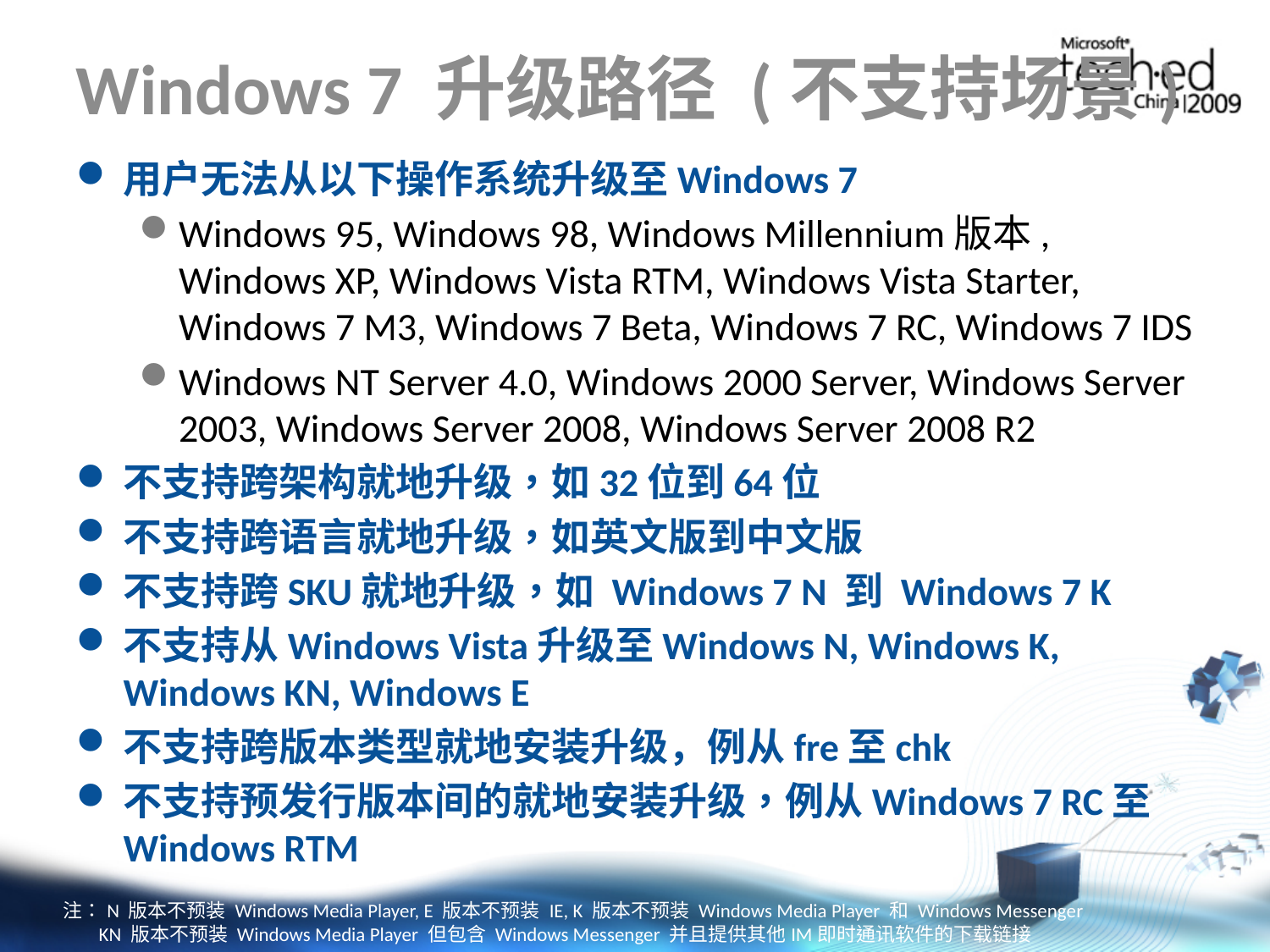

# Windows 7 升级路径 (不支持场景)
用户无法从以下操作系统升级至Windows 7
Windows 95, Windows 98, Windows Millennium版本, Windows XP, Windows Vista RTM, Windows Vista Starter, Windows 7 M3, Windows 7 Beta, Windows 7 RC, Windows 7 IDS
Windows NT Server 4.0, Windows 2000 Server, Windows Server 2003, Windows Server 2008, Windows Server 2008 R2
不支持跨架构就地升级，如32位到64位
不支持跨语言就地升级，如英文版到中文版
不支持跨SKU就地升级，如 Windows 7 N 到 Windows 7 K
不支持从Windows Vista升级至Windows N, Windows K, Windows KN, Windows E
不支持跨版本类型就地安装升级，例从fre至chk
不支持预发行版本间的就地安装升级，例从Windows 7 RC至Windows RTM
注：N 版本不预装 Windows Media Player, E 版本不预装 IE, K 版本不预装 Windows Media Player 和 Windows Messenger
        KN 版本不预装 Windows Media Player 但包含 Windows Messenger 并且提供其他IM即时通讯软件的下载链接